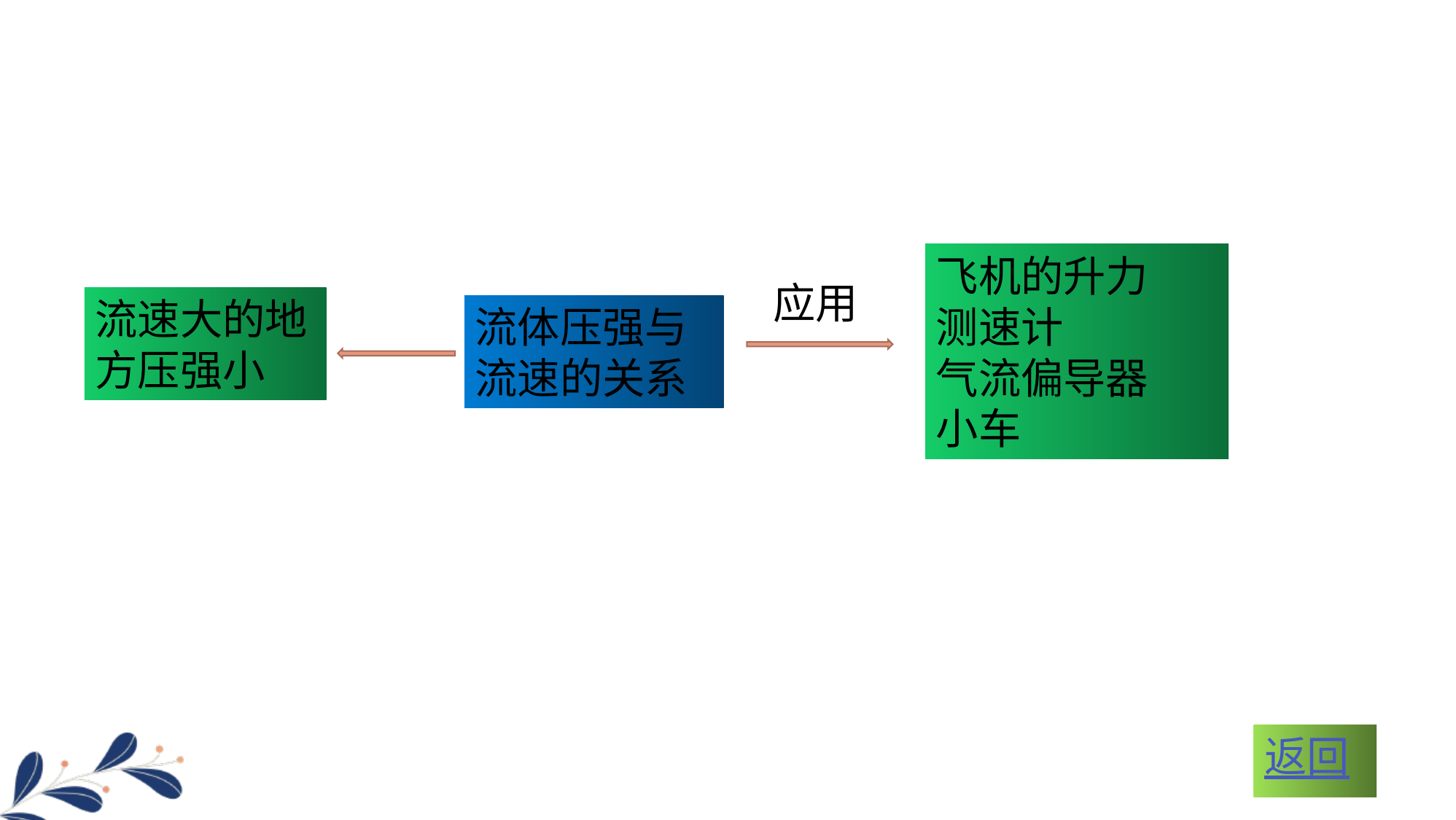

飞机的升力
测速计
气流偏导器
小车
应用

流速大的地方压强小

流体压强与流速的关系
返回